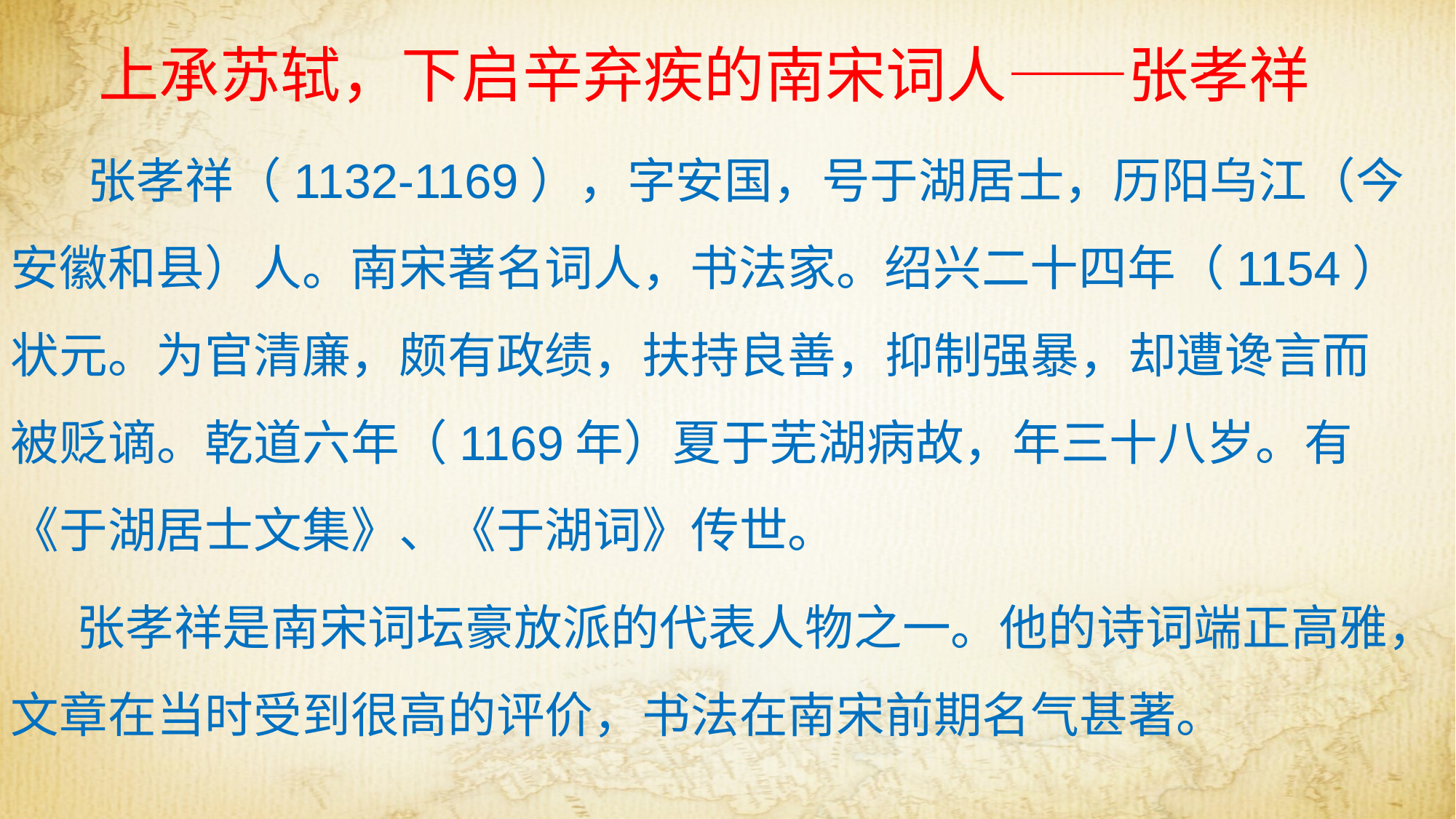

上承苏轼，下启辛弃疾的南宋词人——张孝祥
      张孝祥（1132-1169），字安国，号于湖居士，历阳乌江（今安徽和县）人。南宋著名词人，书法家。绍兴二十四年（1154）状元。为官清廉，颇有政绩，扶持良善，抑制强暴，却遭谗言而被贬谪。乾道六年（1169年）夏于芜湖病故，年三十八岁。有《于湖居士文集》、《于湖词》传世。
     张孝祥是南宋词坛豪放派的代表人物之一。他的诗词端正高雅，文章在当时受到很高的评价，书法在南宋前期名气甚著。